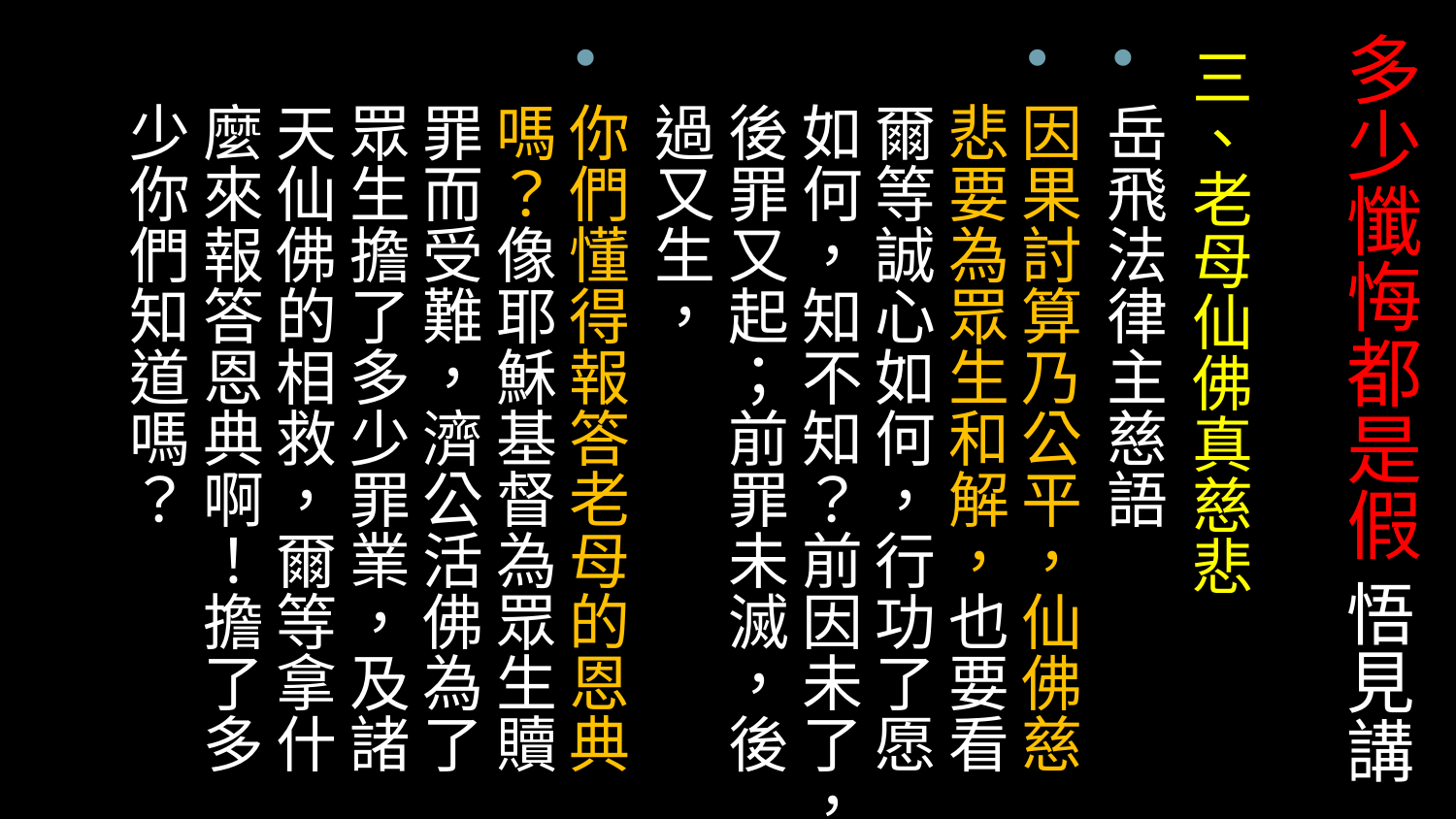

# 多少懺悔都是假 悟見講
三、老母仙佛真慈悲
岳飛法律主慈語
因果討算乃公平，仙佛慈悲要為眾生和解，也要看爾等誠心如何，行功了愿如何，知不知？前因未了，後罪又起；前罪未滅，後過又生，
你們懂得報答老母的恩典嗎？像耶穌基督為眾生贖罪而受難，濟公活佛為了眾生擔了多少罪業，及諸天仙佛的相救，爾等拿什麼來報答恩典啊！擔了多少你們知道嗎？